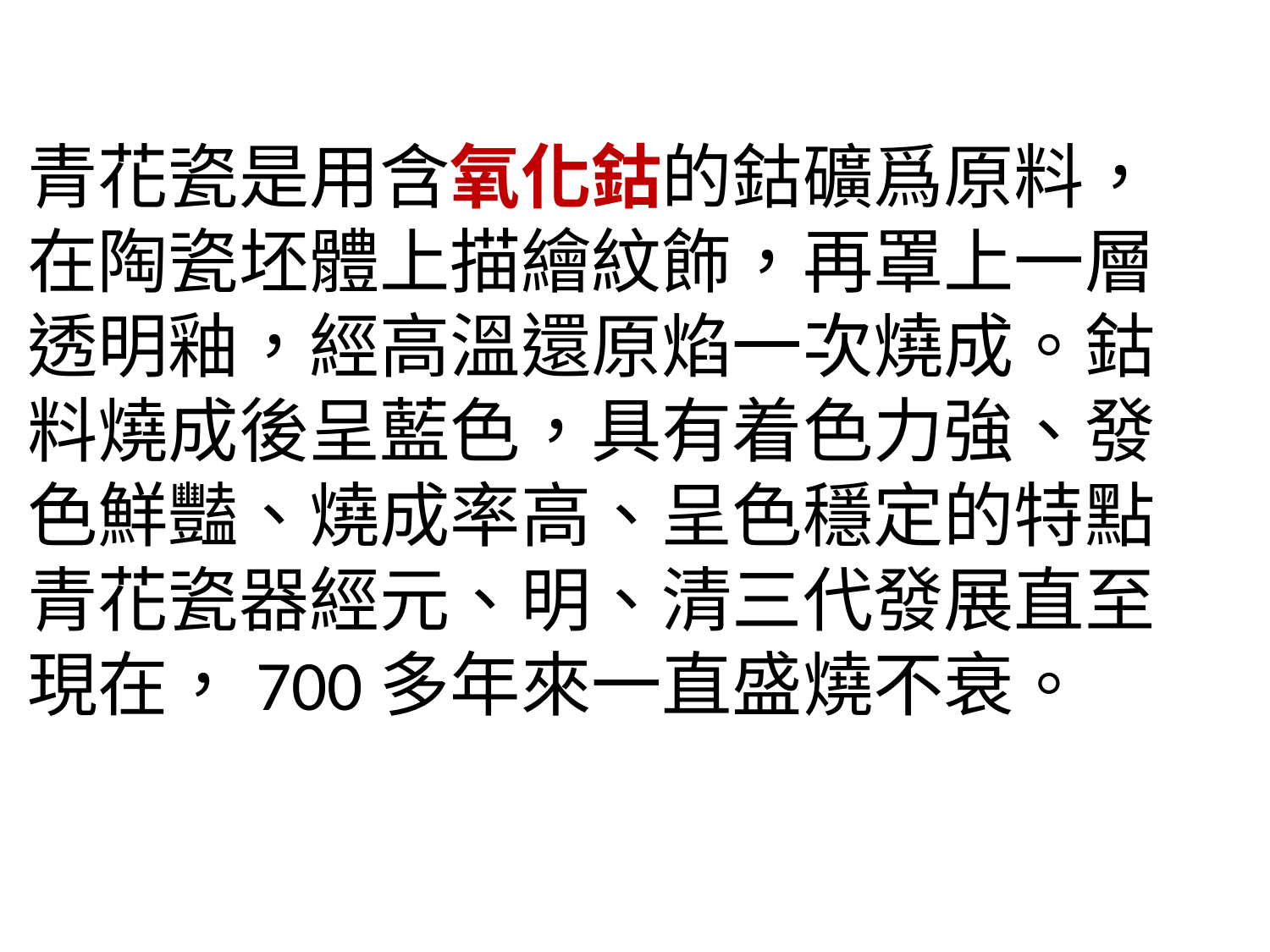

青花瓷是用含氧化鈷的鈷礦爲原料，在陶瓷坯體上描繪紋飾，再罩上一層透明釉，經高溫還原焰一次燒成。鈷料燒成後呈藍色，具有着色力強、發色鮮豔、燒成率高、呈色穩定的特點
青花瓷器經元、明、清三代發展直至現在，700多年來一直盛燒不衰。